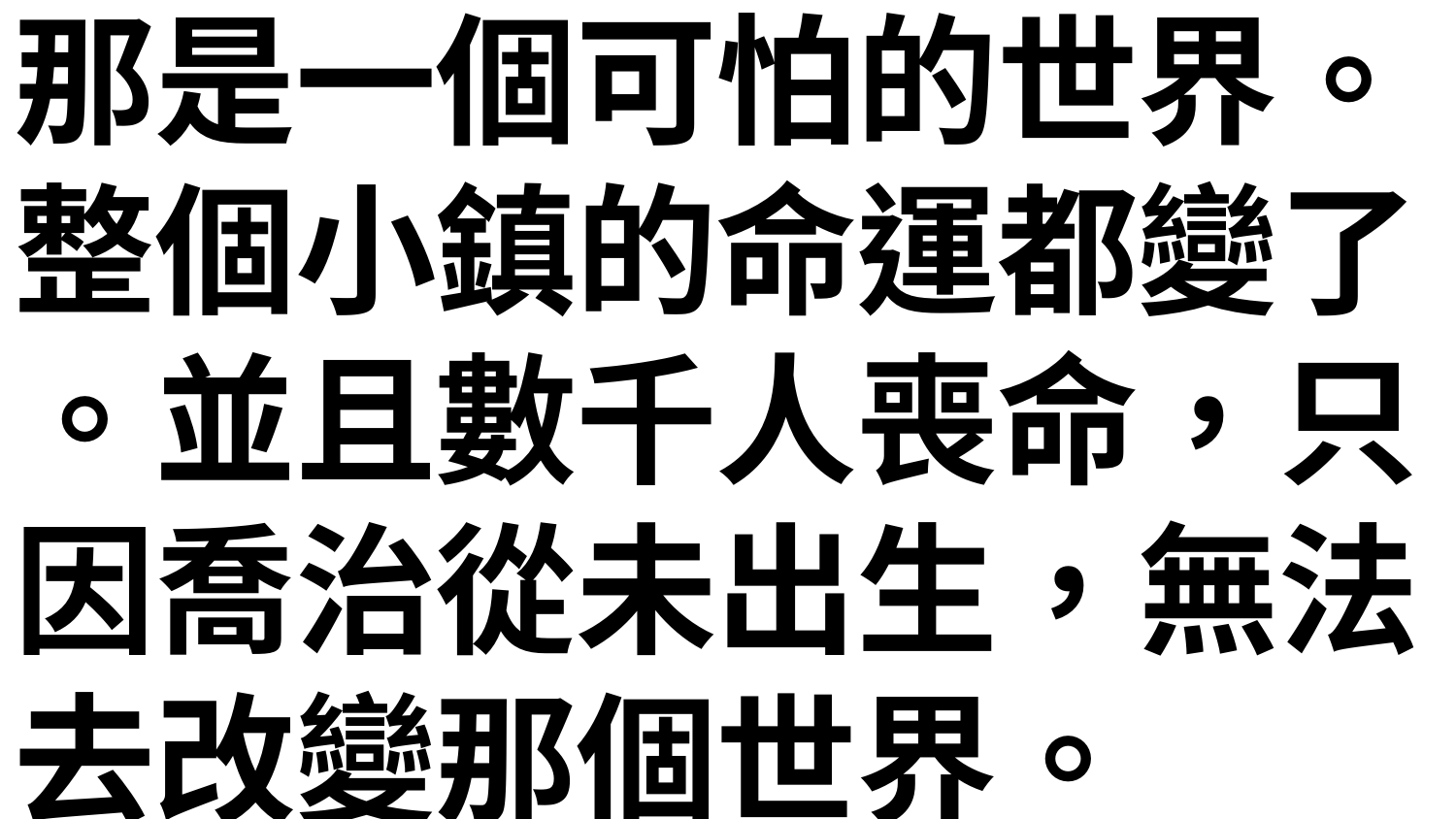

那是一個可怕的世界。整個小鎮的命運都變了
。並且數千人喪命，只因喬治從未出生，無法去改變那個世界。